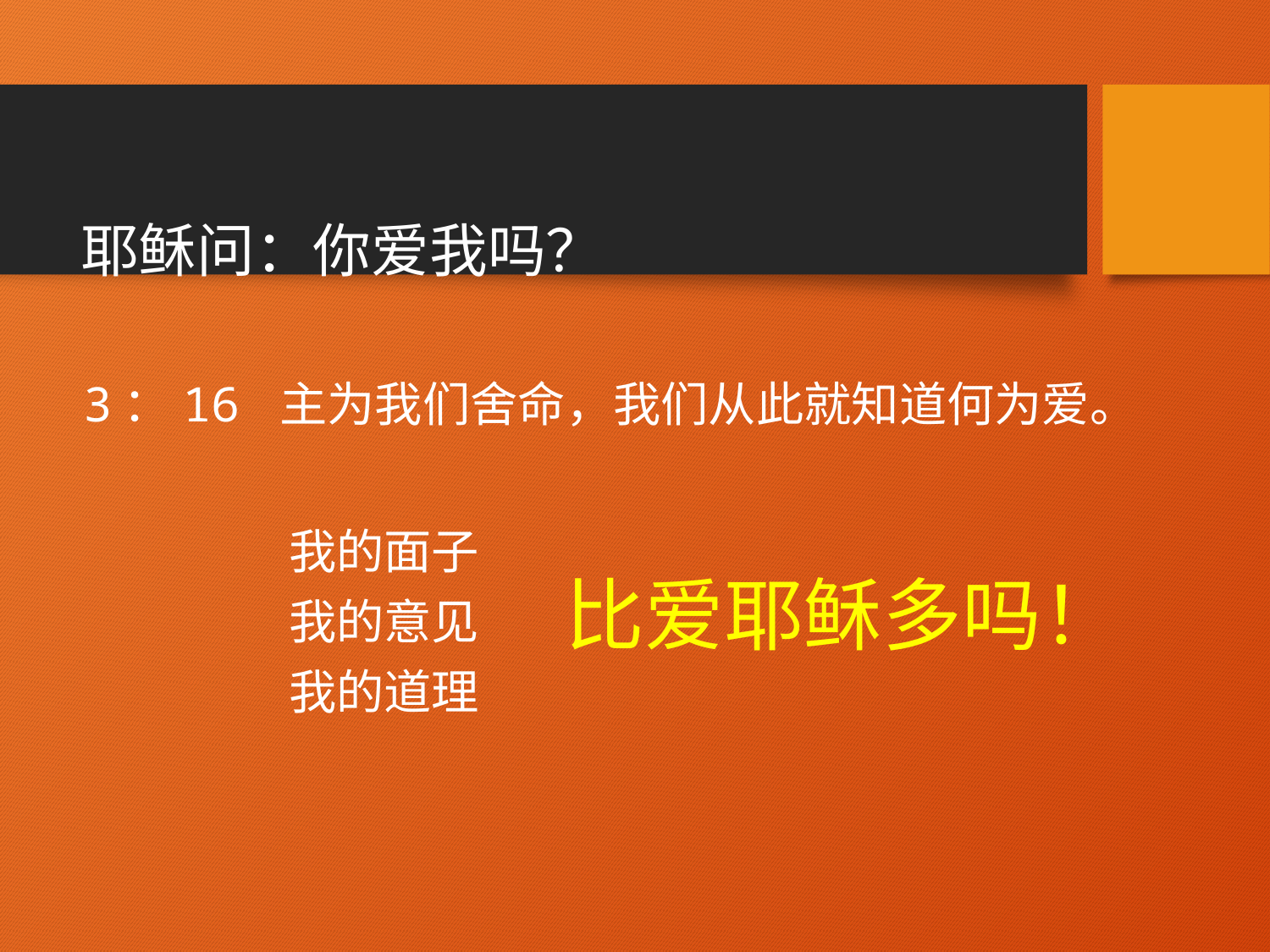

耶稣问：你爱我吗？
3：16 主为我们舍命，我们从此就知道何为爱。

我的面子
我的意见
我的道理
比爱耶稣多吗！